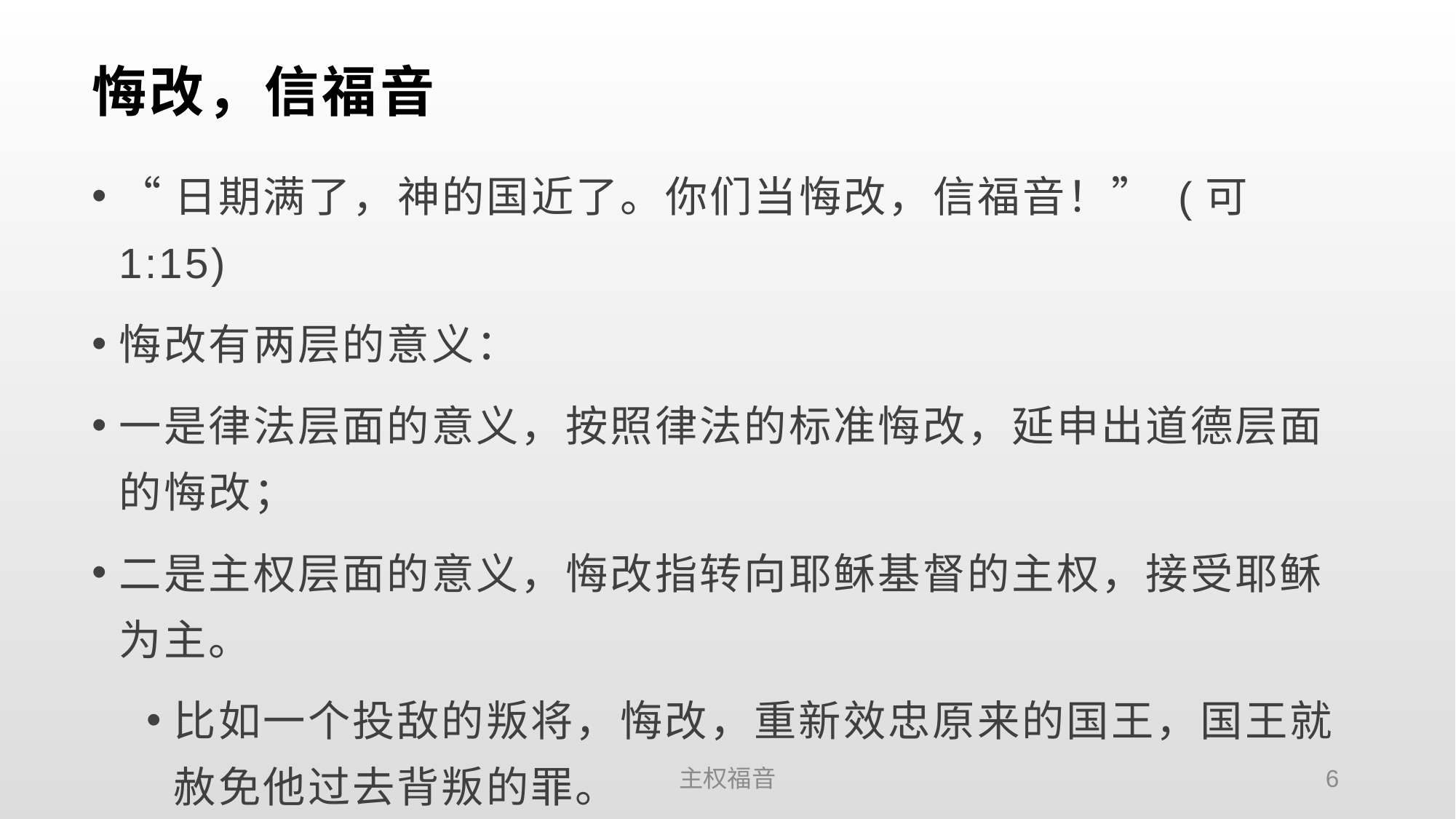

# 悔改，信福音
“日期满了，神的国近了。你们当悔改，信福音！” (可 1:15)
悔改有两层的意义：
一是律法层面的意义，按照律法的标准悔改，延申出道德层面的悔改；
二是主权层面的意义，悔改指转向耶稣基督的主权，接受耶稣为主。
比如一个投敌的叛将，悔改，重新效忠原来的国王，国王就赦免他过去背叛的罪。
主权福音
6